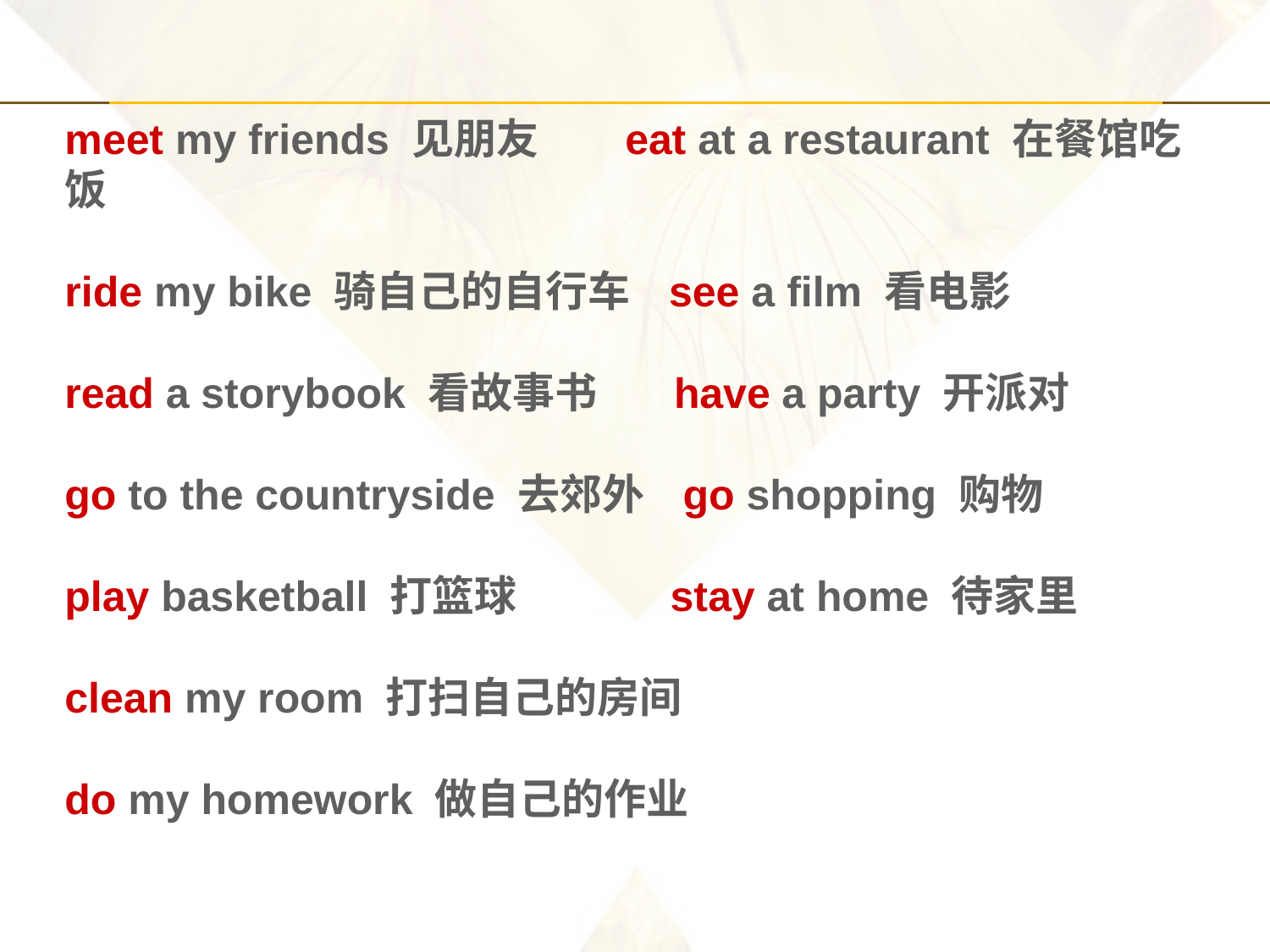

meet my friends 见朋友        eat at a restaurant 在餐馆吃饭

ride my bike 骑自己的自行车   see a film 看电影

read a storybook 看故事书       have a party 开派对

go to the countryside 去郊外   go shopping 购物

play basketball 打篮球               stay at home 待家里

clean my room 打扫自己的房间

do my homework 做自己的作业